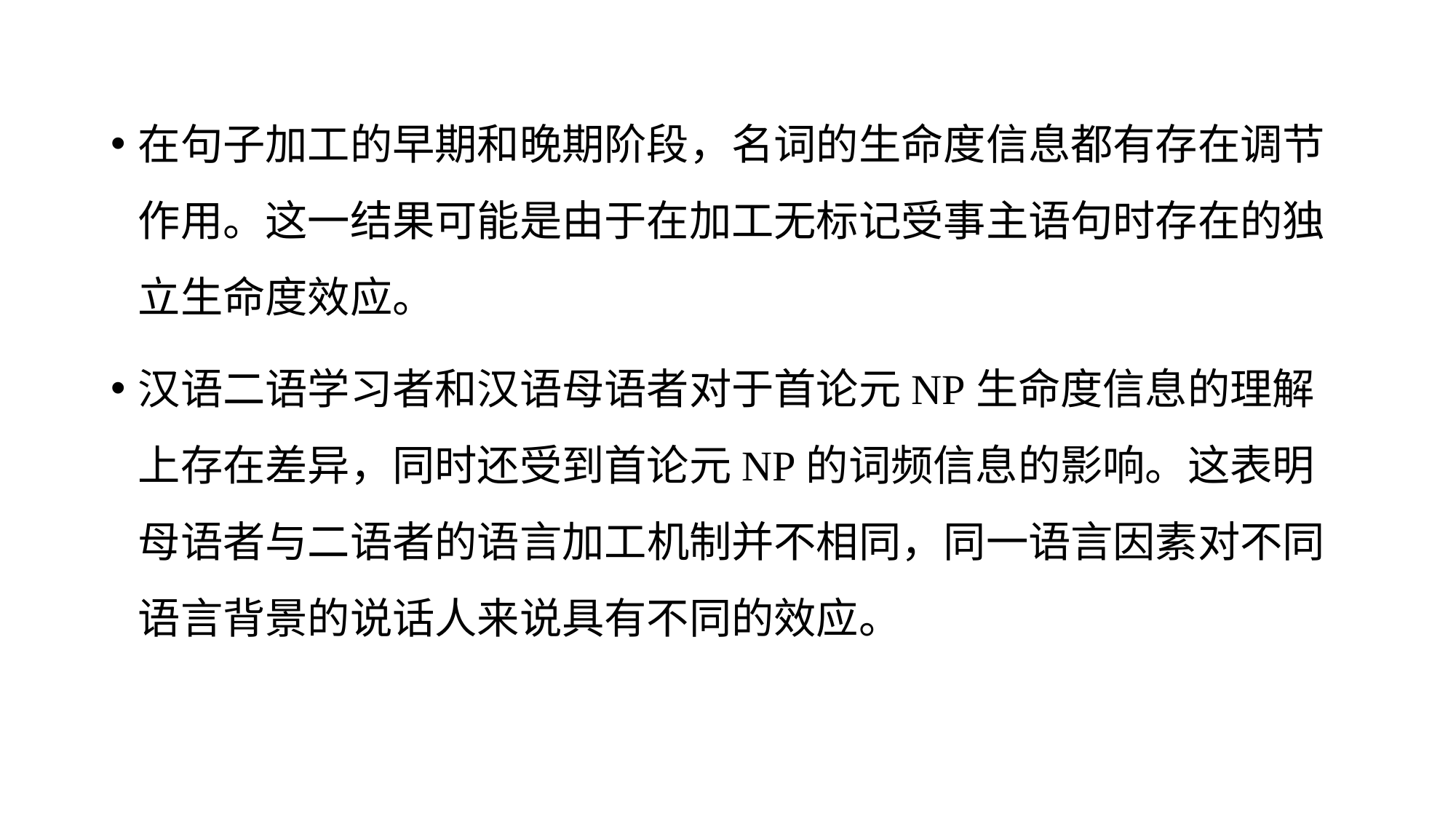

在句子加工的早期和晚期阶段，名词的生命度信息都有存在调节作用。这一结果可能是由于在加工无标记受事主语句时存在的独立生命度效应。
汉语二语学习者和汉语母语者对于首论元NP生命度信息的理解上存在差异，同时还受到首论元NP的词频信息的影响。这表明母语者与二语者的语言加工机制并不相同，同一语言因素对不同语言背景的说话人来说具有不同的效应。